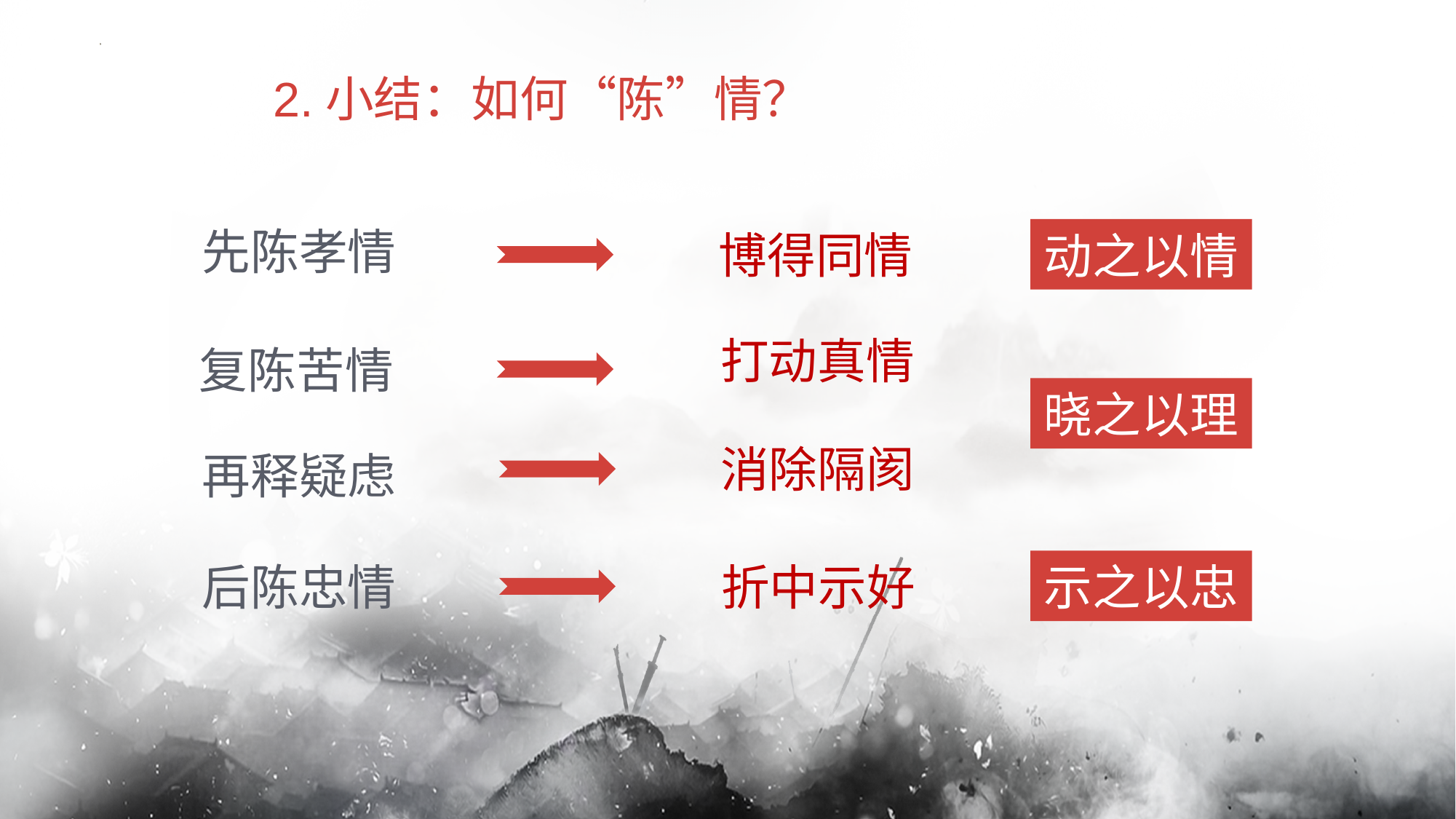

2.小结：如何“陈”情？
先陈孝情
动之以情
博得同情

打动真情
复陈苦情

晓之以理
消除隔阂
再释疑虑

示之以忠
后陈忠情
折中示好